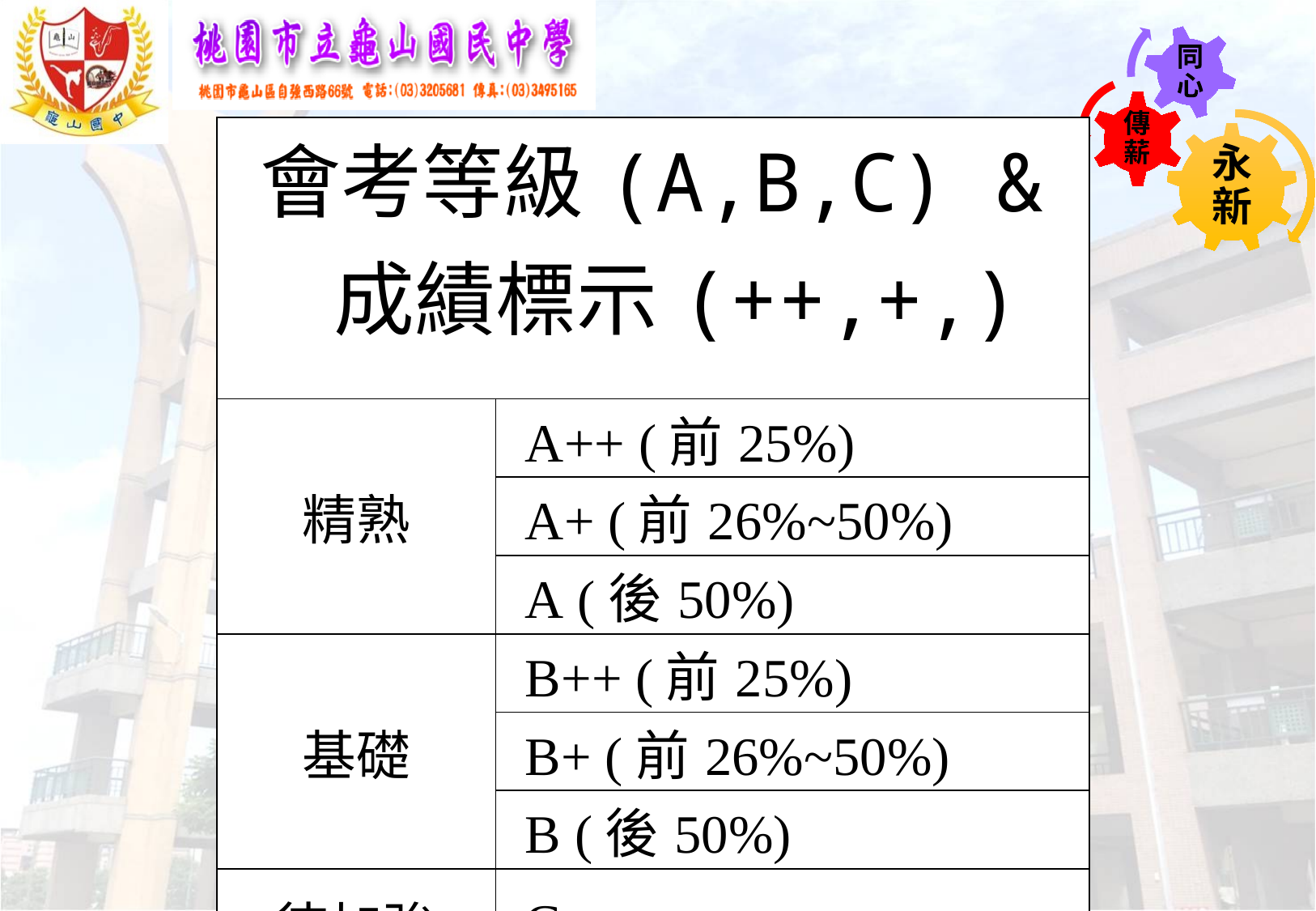

| 會考等級(A,B,C) & 成績標示(++,+,) |  |
| --- | --- |
| 精熟 | A++ (前25%) |
|  | A+ (前26%~50%) |
|  | A (後50%) |
| 基礎 | B++ (前25%) |
|  | B+ (前26%~50%) |
|  | B (後50%) |
| 待加強 | C |